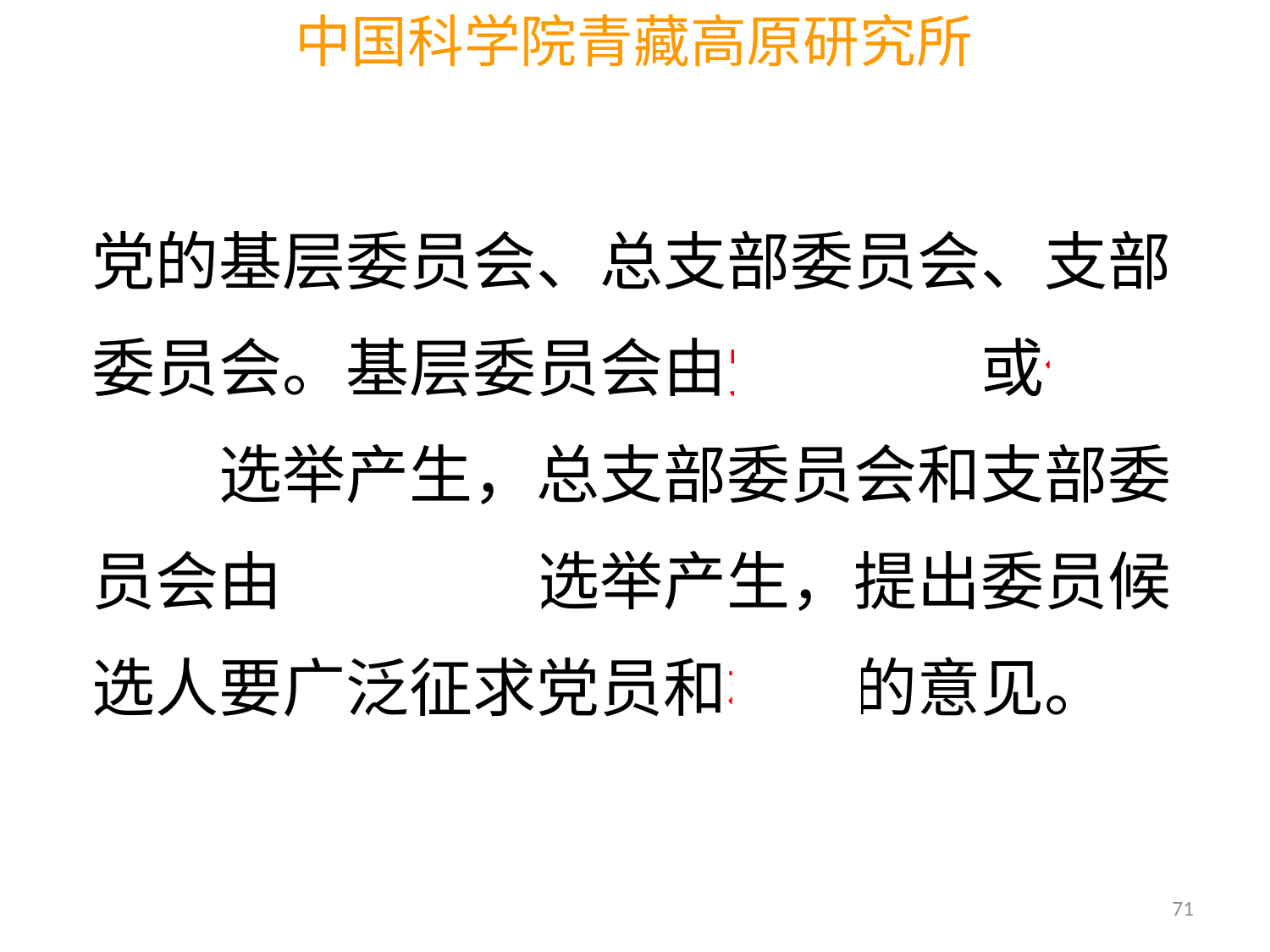

# 党的基层委员会、总支部委员会、支部委员会。基层委员会由党员大会或代表大会选举产生，总支部委员会和支部委员会由党员大会选举产生，提出委员候选人要广泛征求党员和群众的意见。

71